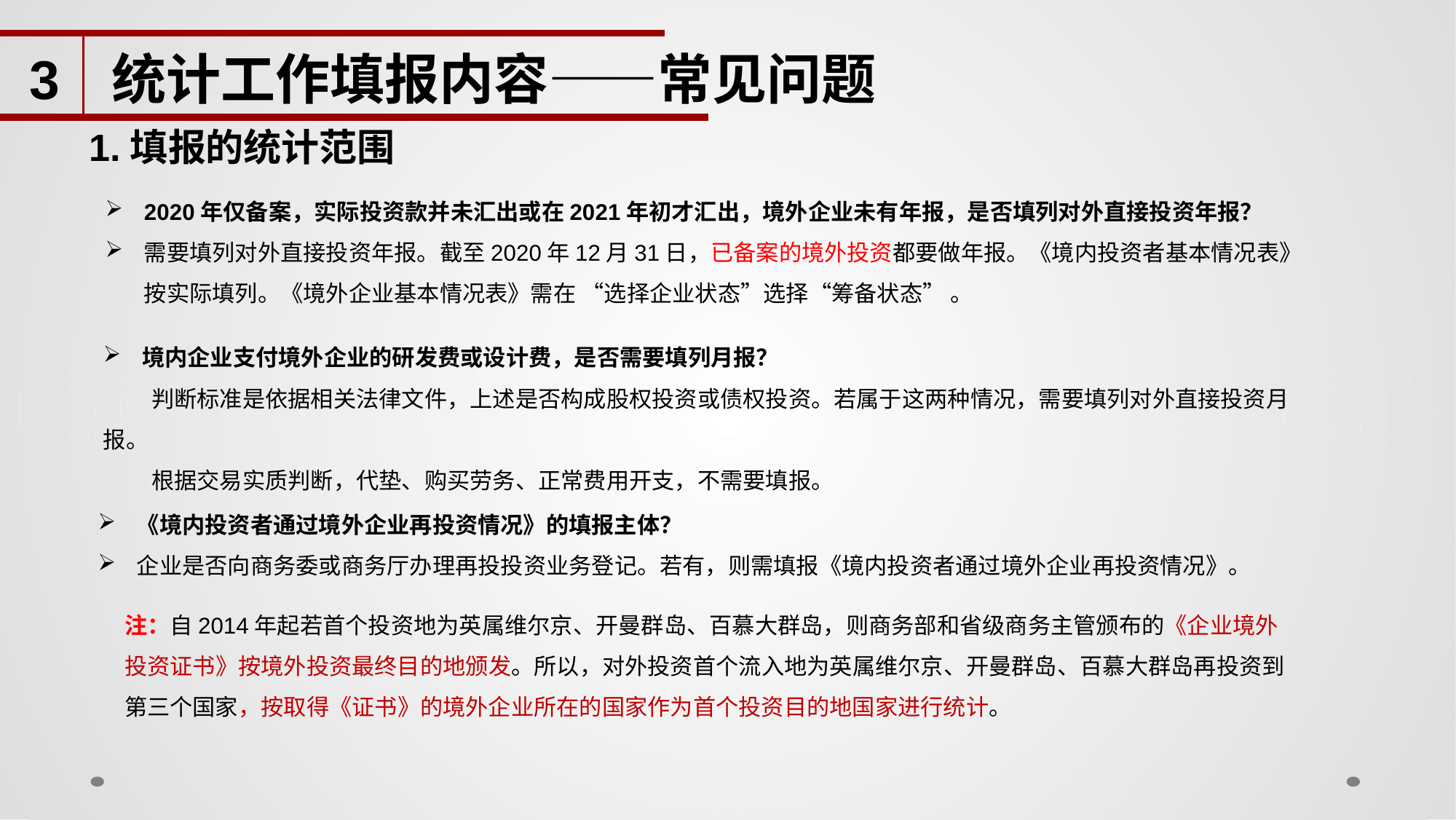

3
统计工作填报内容——常见问题
1.填报的统计范围
2020年仅备案，实际投资款并未汇出或在2021年初才汇出，境外企业未有年报，是否填列对外直接投资年报？
需要填列对外直接投资年报。截至2020年12月31日，已备案的境外投资都要做年报。《境内投资者基本情况表》按实际填列。《境外企业基本情况表》需在 “选择企业状态”选择“筹备状态” 。
境内企业支付境外企业的研发费或设计费，是否需要填列月报？
判断标准是依据相关法律文件，上述是否构成股权投资或债权投资。若属于这两种情况，需要填列对外直接投资月报。
根据交易实质判断，代垫、购买劳务、正常费用开支，不需要填报。
《境内投资者通过境外企业再投资情况》的填报主体？
企业是否向商务委或商务厅办理再投投资业务登记。若有，则需填报《境内投资者通过境外企业再投资情况》。
注：自2014年起若首个投资地为英属维尔京、开曼群岛、百慕大群岛，则商务部和省级商务主管颁布的《企业境外投资证书》按境外投资最终目的地颁发。所以，对外投资首个流入地为英属维尔京、开曼群岛、百慕大群岛再投资到第三个国家，按取得《证书》的境外企业所在的国家作为首个投资目的地国家进行统计。